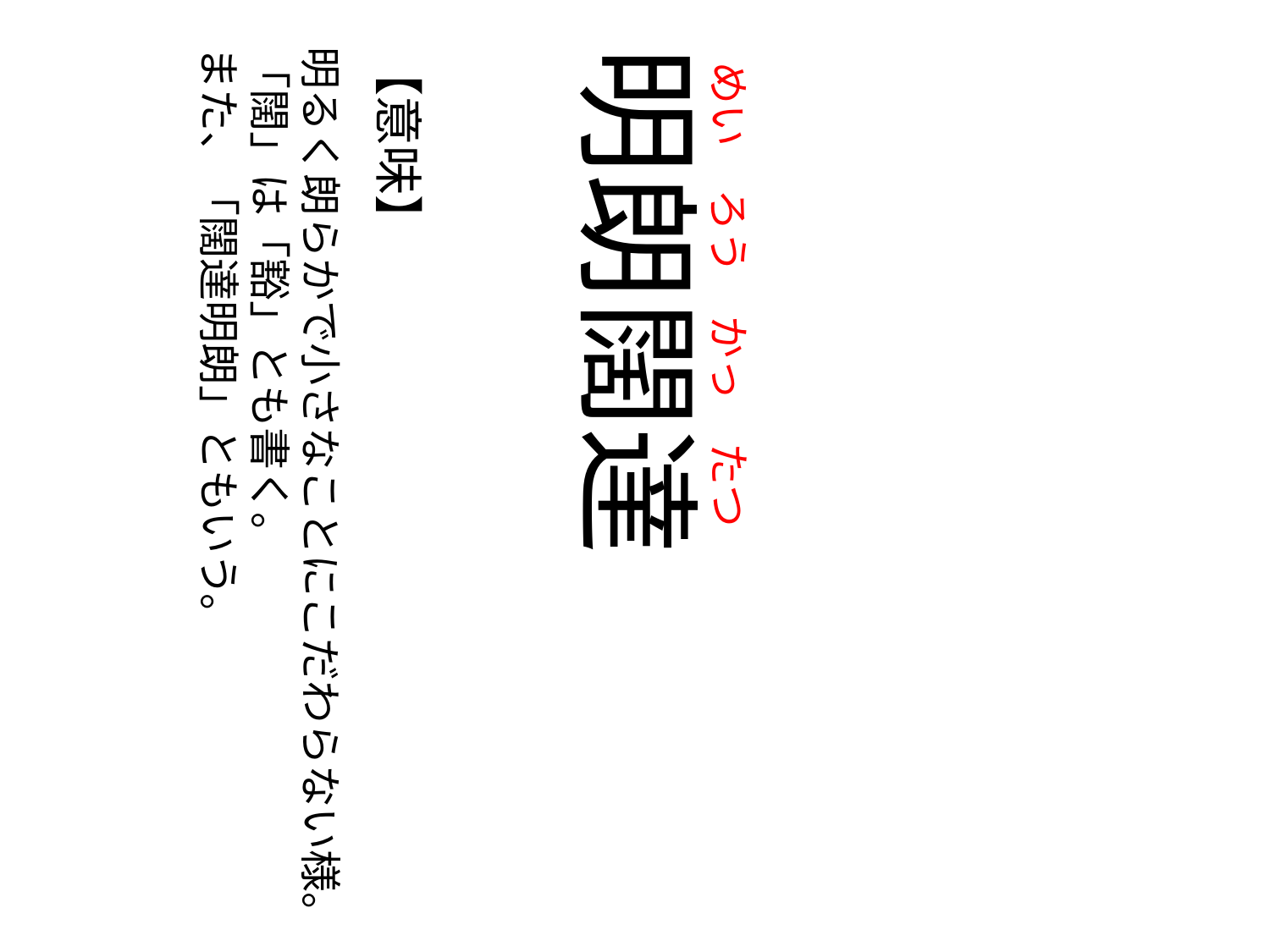

めい
の
ろう
の
かっ
の
たつ
明るく朗らかで小さなことにこだわらない様。
「闊」は「豁」とも書く。
また、「闊達明朗」ともいう。
【意味】
明朗闊達